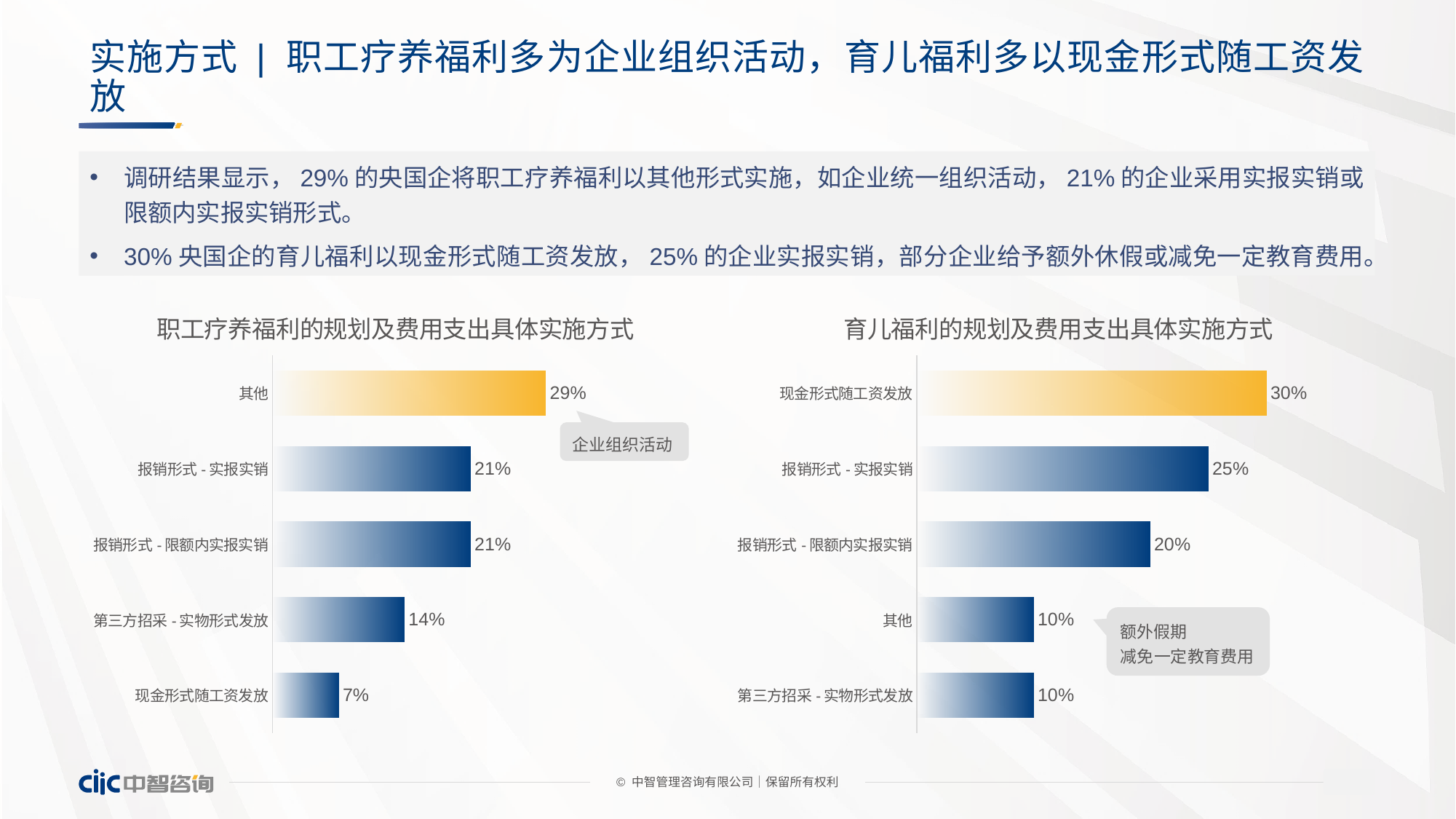

# 实施方式 | 职工疗养福利多为企业组织活动，育儿福利多以现金形式随工资发放
调研结果显示，29%的央国企将职工疗养福利以其他形式实施，如企业统一组织活动，21%的企业采用实报实销或限额内实报实销形式。
30%央国企的育儿福利以现金形式随工资发放，25%的企业实报实销，部分企业给予额外休假或减免一定教育费用。

### Chart: 职工疗养福利的规划及费用支出具体实施方式

| Category | 占比 |
|---|---|
| 其他 | 0.29 |
| 报销形式-实报实销 | 0.21 |
| 报销形式-限额内实报实销 | 0.21 |
| 第三方招采-实物形式发放 | 0.14 |
| 现金形式随工资发放 | 0.07 |

### Chart: 育儿福利的规划及费用支出具体实施方式

| Category | 占比 |
|---|---|
| 现金形式随工资发放 | 0.3 |
| 报销形式-实报实销 | 0.25 |
| 报销形式-限额内实报实销 | 0.2 |
| 其他 | 0.1 |
| 第三方招采-实物形式发放 | 0.1 |
企业组织活动
额外假期
减免一定教育费用
© 中智管理咨询有限公司│保留所有权利
27